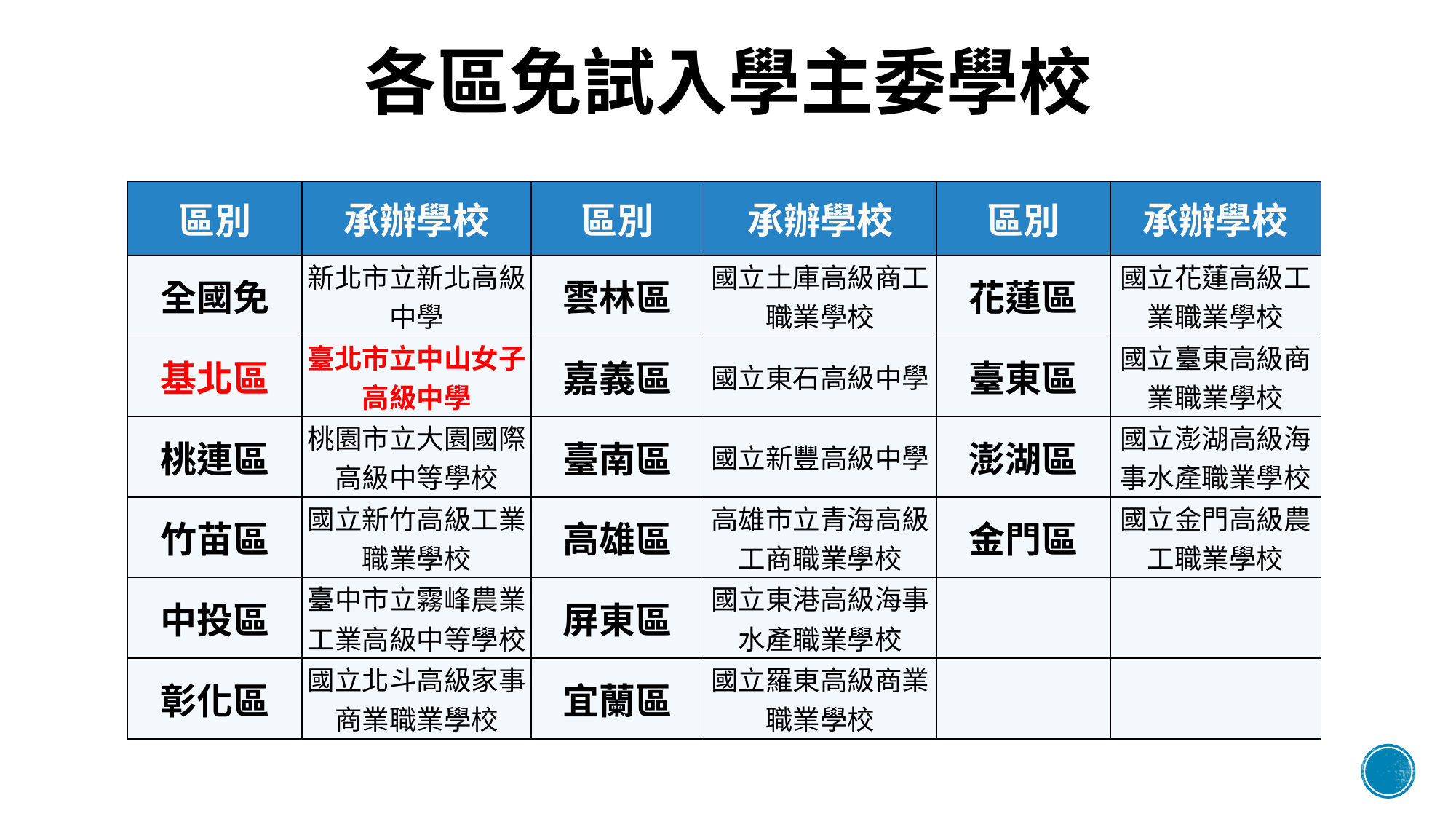

# 各區免試入學主委學校
| 區別 | 承辦學校 | 區別 | 承辦學校 | 區別 | 承辦學校 |
| --- | --- | --- | --- | --- | --- |
| 全國免 | 新北市立新北高級中學 | 雲林區 | 國立土庫高級商工職業學校 | 花蓮區 | 國立花蓮高級工業職業學校 |
| 基北區 | 臺北市立中山女子高級中學 | 嘉義區 | 國立東石高級中學 | 臺東區 | 國立臺東高級商業職業學校 |
| 桃連區 | 桃園市立大園國際高級中等學校 | 臺南區 | 國立新豐高級中學 | 澎湖區 | 國立澎湖高級海事水產職業學校 |
| 竹苗區 | 國立新竹高級工業職業學校 | 高雄區 | 高雄市立青海高級工商職業學校 | 金門區 | 國立金門高級農工職業學校 |
| 中投區 | 臺中市立霧峰農業工業高級中等學校 | 屏東區 | 國立東港高級海事水產職業學校 |  |  |
| 彰化區 | 國立北斗高級家事商業職業學校 | 宜蘭區 | 國立羅東高級商業職業學校 |  |  |